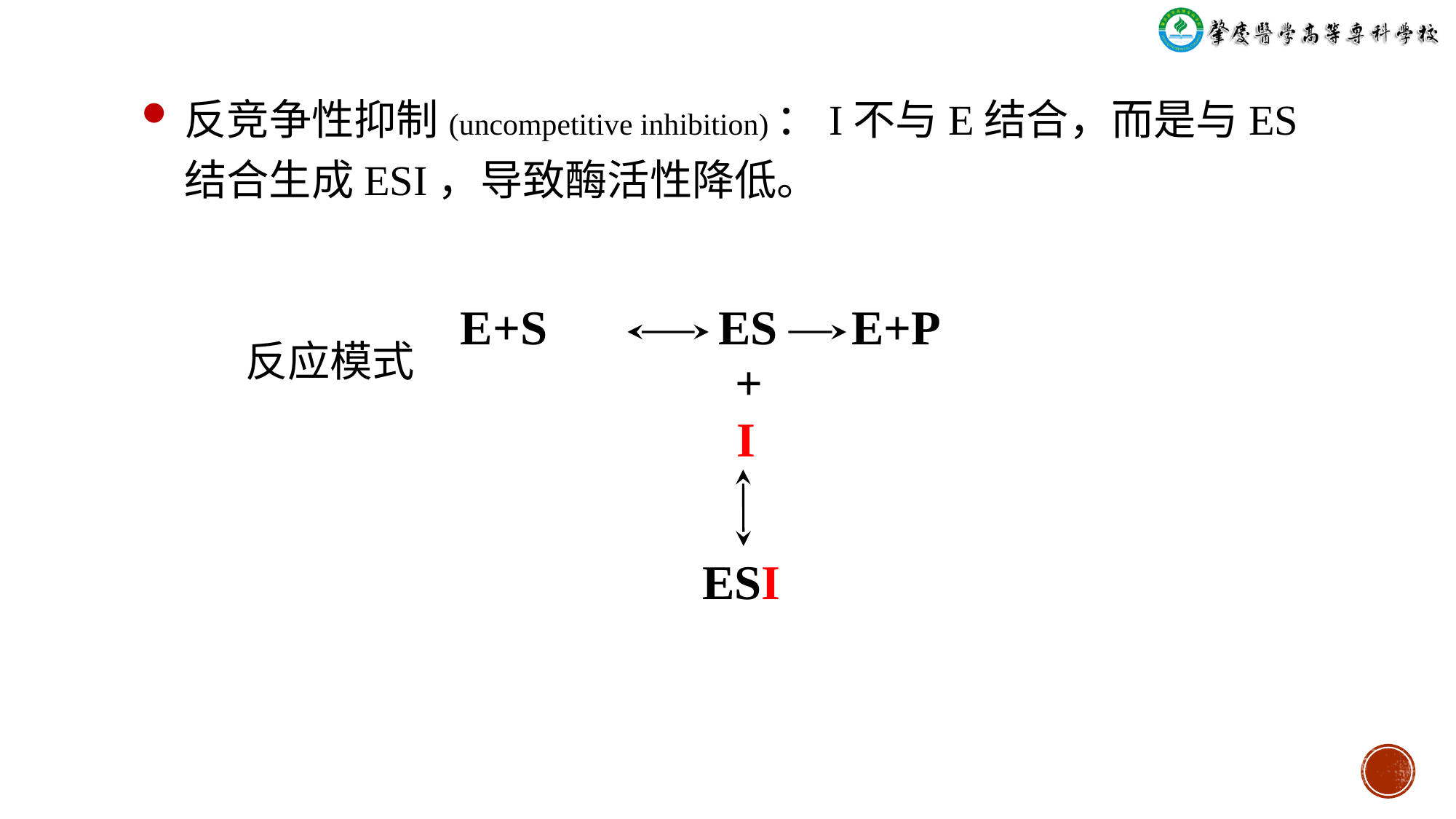

反竞争性抑制(uncompetitive inhibition)：I不与E结合，而是与ES结合生成ESI，导致酶活性降低。
E+S
ES
E+P
反应模式

+
I

ESI